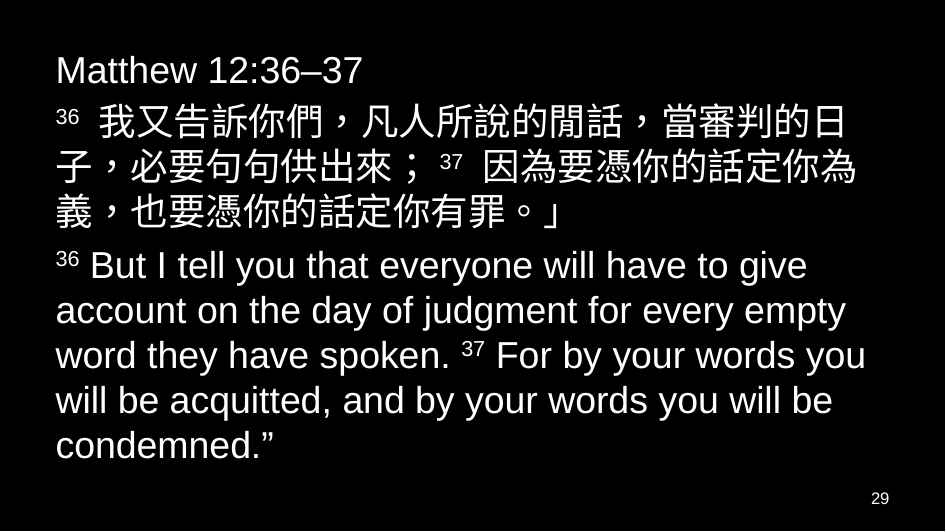

Matthew 12:36–37
36 我又告訴你們，凡人所說的閒話，當審判的日子，必要句句供出來；37 因為要憑你的話定你為義，也要憑你的話定你有罪。」
36 But I tell you that everyone will have to give account on the day of judgment for every empty word they have spoken. 37 For by your words you will be acquitted, and by your words you will be condemned.”

29